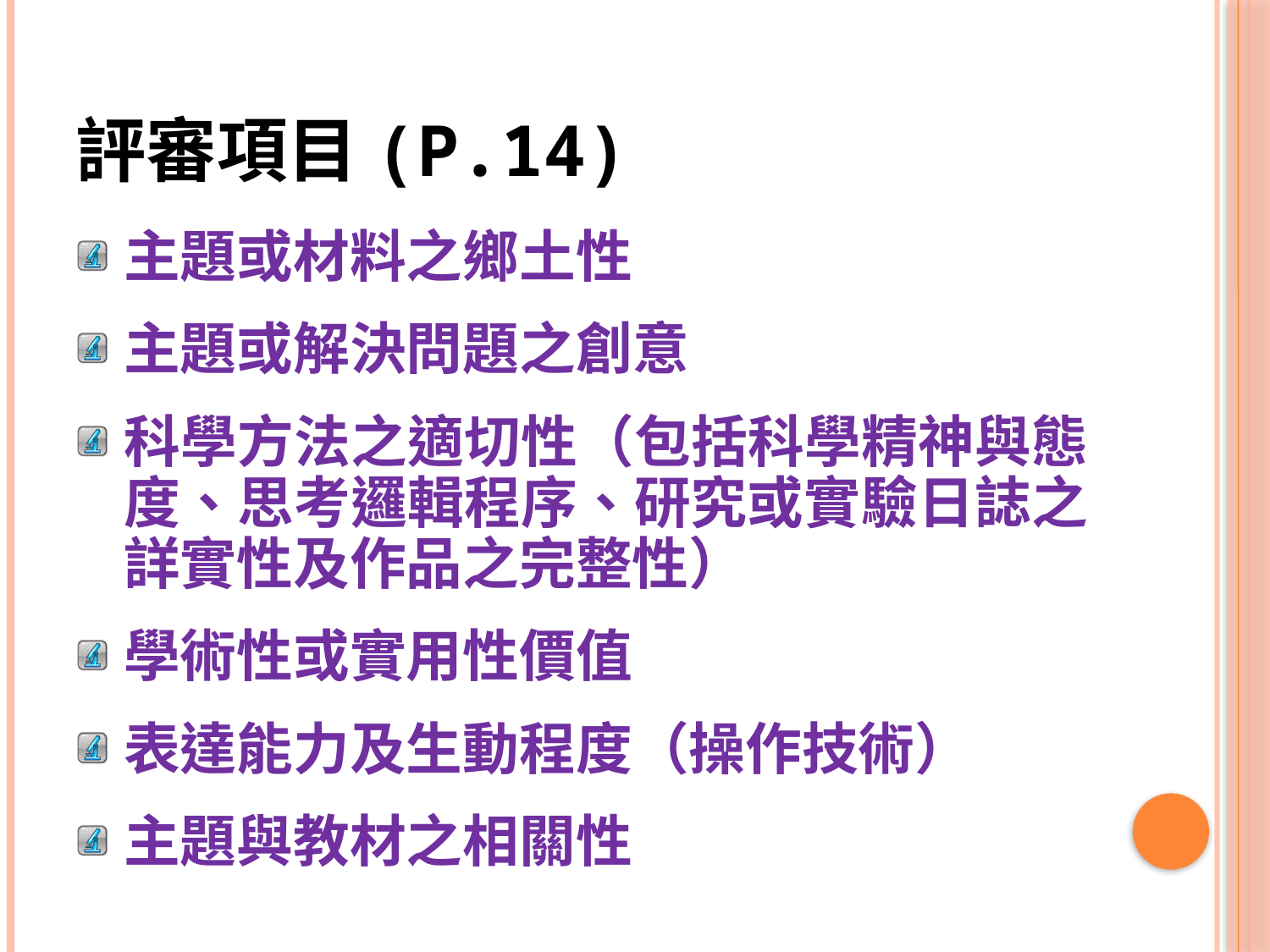

# 評審項目(P.14)
主題或材料之鄉土性
主題或解決問題之創意
科學方法之適切性（包括科學精神與態度、思考邏輯程序、研究或實驗日誌之詳實性及作品之完整性）
學術性或實用性價值
表達能力及生動程度（操作技術）
主題與教材之相關性